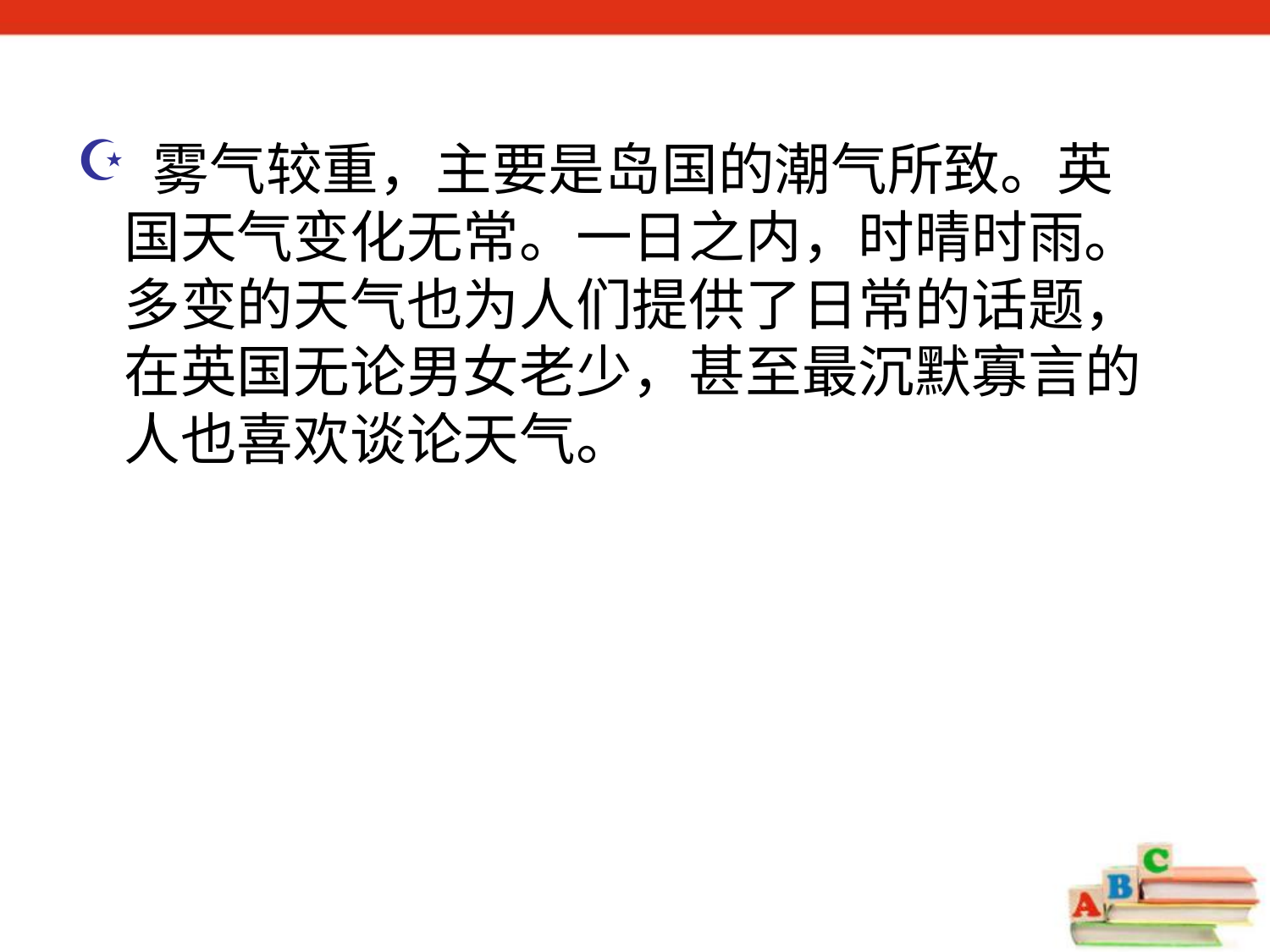

雾气较重，主要是岛国的潮气所致。英国天气变化无常。一日之内，时晴时雨。多变的天气也为人们提供了日常的话题，在英国无论男女老少，甚至最沉默寡言的人也喜欢谈论天气。